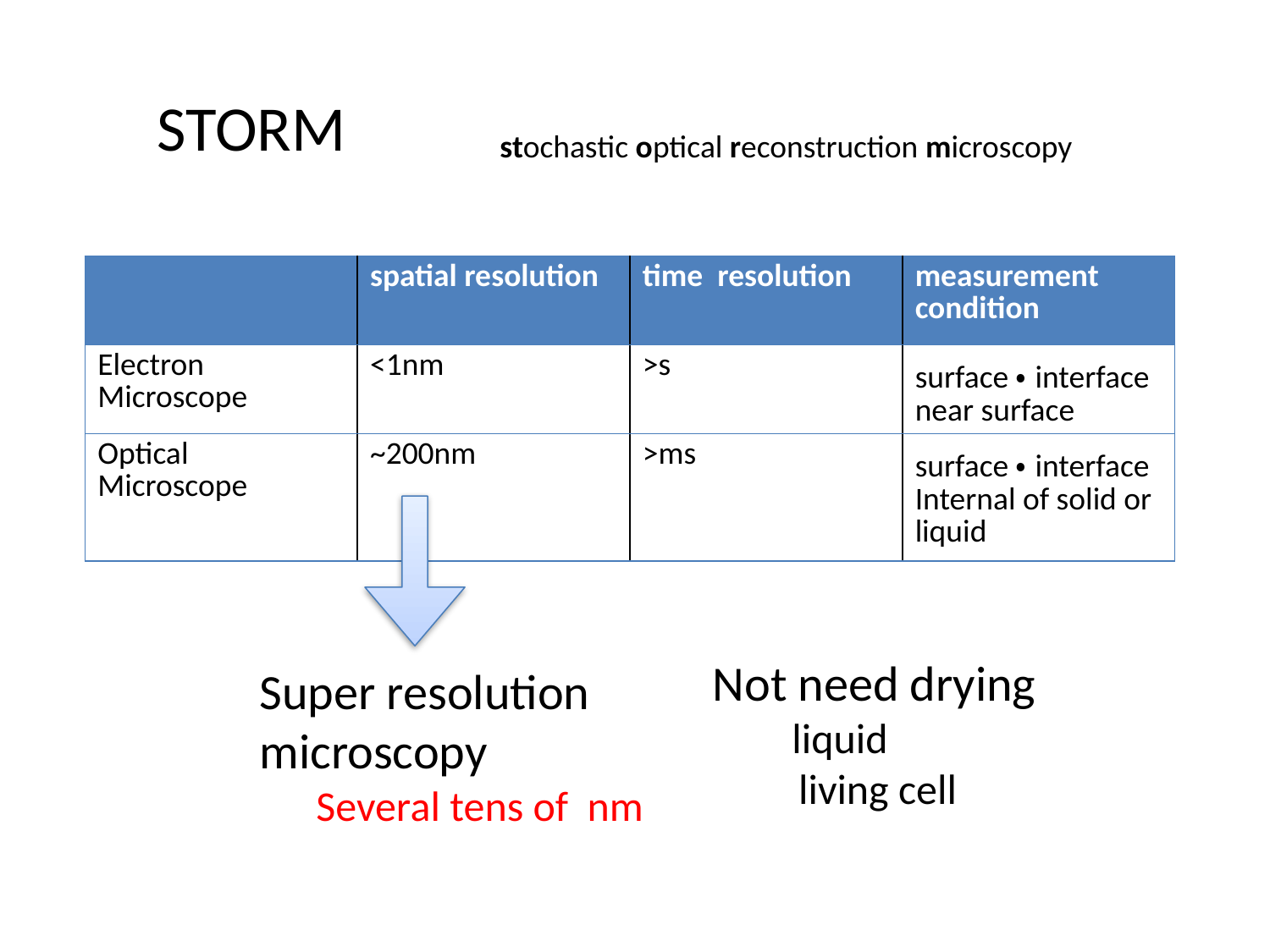

STORM
stochastic optical reconstruction microscopy
|  | spatial resolution | time resolution | measurement condition |
| --- | --- | --- | --- |
| Electron Microscope | <1nm | >s | surface・interface near surface |
| Optical Microscope | ~200nm | >ms | surface・interface Internal of solid or liquid |

Not need drying
           liquid
         living cell
Super resolution microscopy
       Several tens of  nm